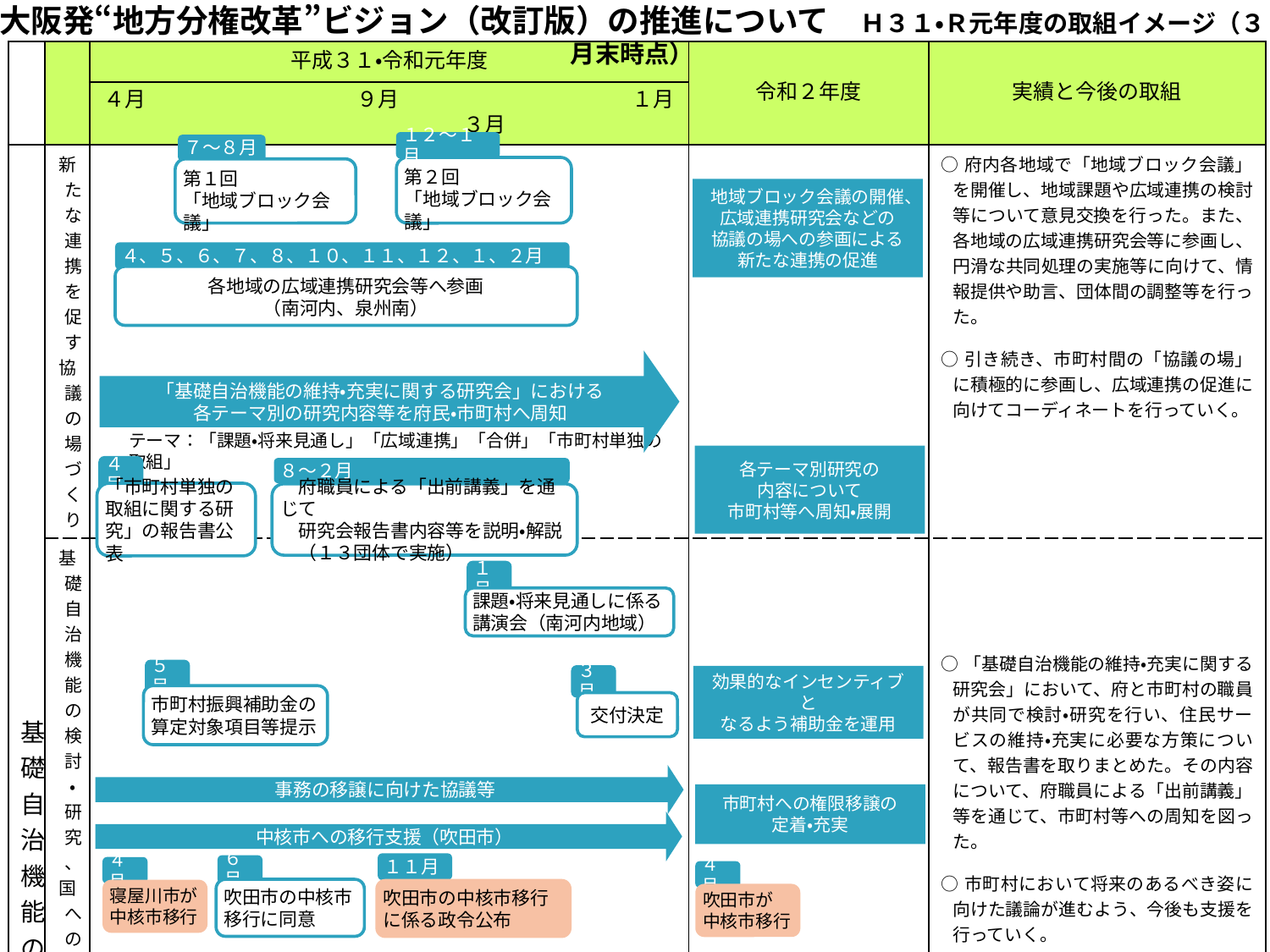

大阪発“地方分権改革”ビジョン（改訂版）の推進について　Ｈ３１・Ｒ元年度の取組イメージ（３月末時点）
|  |  | 平成３１・令和元年度 | 令和２年度 | 実績と今後の取組 |
| --- | --- | --- | --- | --- |
|  |  | ４月　　　　　　　　　　９月　　　　　　　　　　　１月　　　　　　　　　３月 |  |  |
| 基礎自治機能の充実 | 新たな連携を促す 協議の場づくり |  |  | ○府内各地域で「地域ブロック会議」を開催し、地域課題や広域連携の検討等について意見交換を行った。また、各地域の広域連携研究会等に参画し、円滑な共同処理の実施等に向けて、情報提供や助言、団体間の調整等を行った。 ○引き続き、市町村間の「協議の場」に積極的に参画し、広域連携の促進に向けてコーディネートを行っていく。 |
|  | 基礎自治機能の検討・研究、 国への働きかけ |  |  | ○「基礎自治機能の維持・充実に関する研究会」において、府と市町村の職員が共同で検討・研究を行い、住民サービスの維持・充実に必要な方策について、報告書を取りまとめた。その内容について、府職員による「出前講義」等を通じて、市町村等への周知を図った。 ○市町村において将来のあるべき姿に向けた議論が進むよう、今後も支援を行っていく。 |
|  | 府からの インセンティブ 強化 |  |  | ○昨年度に引き続き、市町村間連携の取 　組みに対して、補助金を重点配分した。 ○今後も補助金が新たな連携に向けた効　　 　果的なインセンティブとなるよう、適宜見　 　直しを行いながら運用していく。 |
|  | 市町村への 権限移譲等 |  |  | ○新たな権限移譲（延べ10事務）及び法 　令改正に伴う協議（延べ7事務）について 　調整等を行った。 ○引き続き、市町村への権限移譲の定着 　・充実等に向けて取り組んでいく。 |
１２～１月
第２回
「地域ブロック会議」
７～８月
第１回
「地域ブロック会議」
地域ブロック会議の開催、広域連携研究会などの
協議の場への参画による
新たな連携の促進
４、５、６、７、８、１０、１１、１２、１、２月
各地域の広域連携研究会等へ参画
（南河内、泉州南）
「基礎自治機能の維持・充実に関する研究会」における
各テーマ別の研究内容等を府民・市町村へ周知
テーマ：「課題・将来見通し」「広域連携」「合併」「市町村単独の取組」
各テーマ別研究の
内容について
市町村等へ周知・展開
４月
「市町村単独の取組に関する研究」の報告書公表
８～２月
　府職員による「出前講義」を通じて
　研究会報告書内容等を説明・解説
　（１３団体で実施）
１月
課題・将来見通しに係る講演会（南河内地域）
５月
市町村振興補助金の算定対象項目等提示
３月
交付決定
効果的なインセンティブと
なるよう補助金を運用
事務の移譲に向けた協議等
市町村への権限移譲の
定着・充実
中核市への移行支援（吹田市）
１１月
吹田市の中核市移行に係る政令公布
６月
吹田市の中核市移行に同意
４月
寝屋川市が
中核市移行
４月
吹田市が
中核市移行